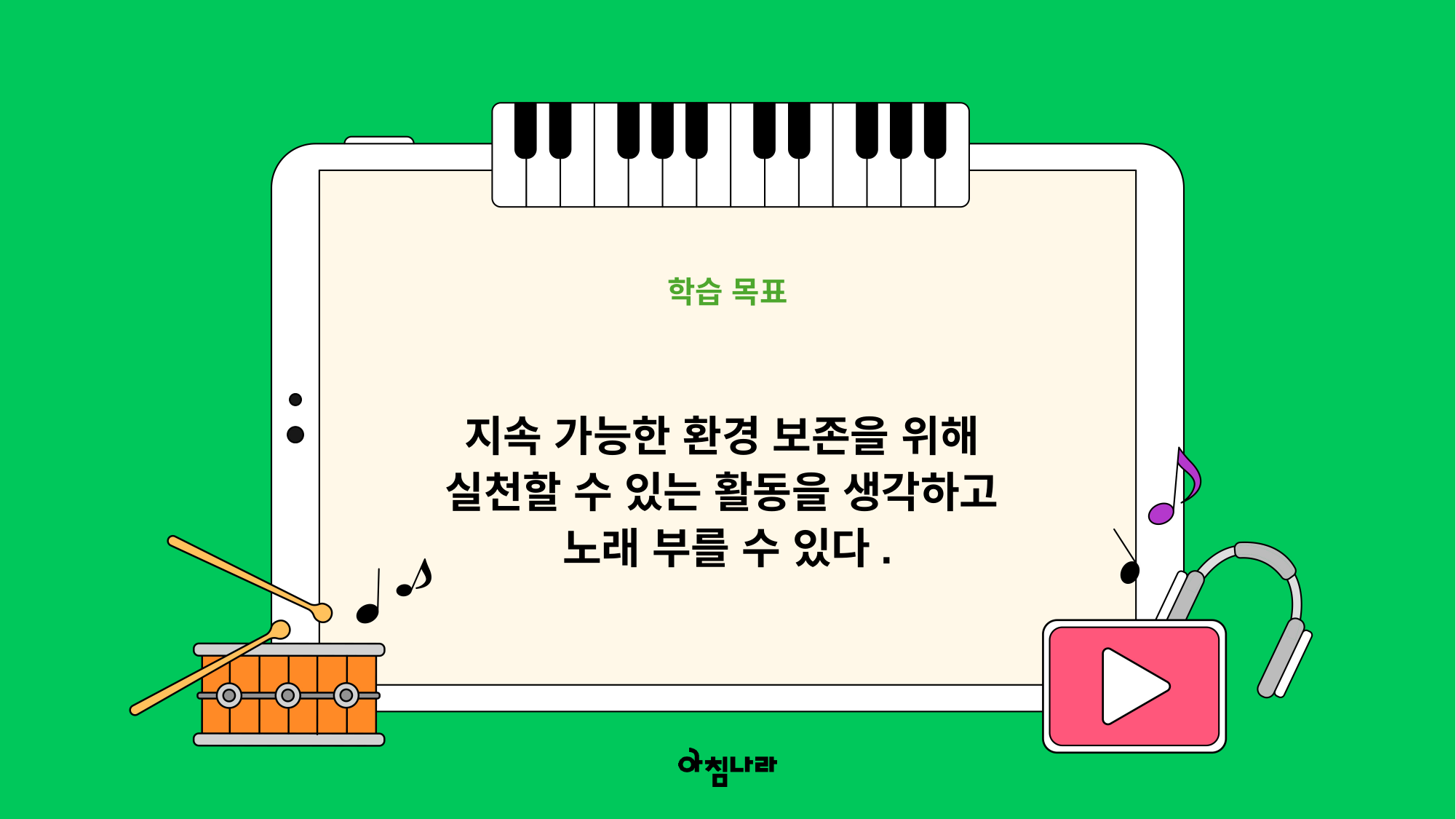

학습 목표
지속 가능한 환경 보존을 위해
실천할 수 있는 활동을 생각하고
노래 부를 수 있다.